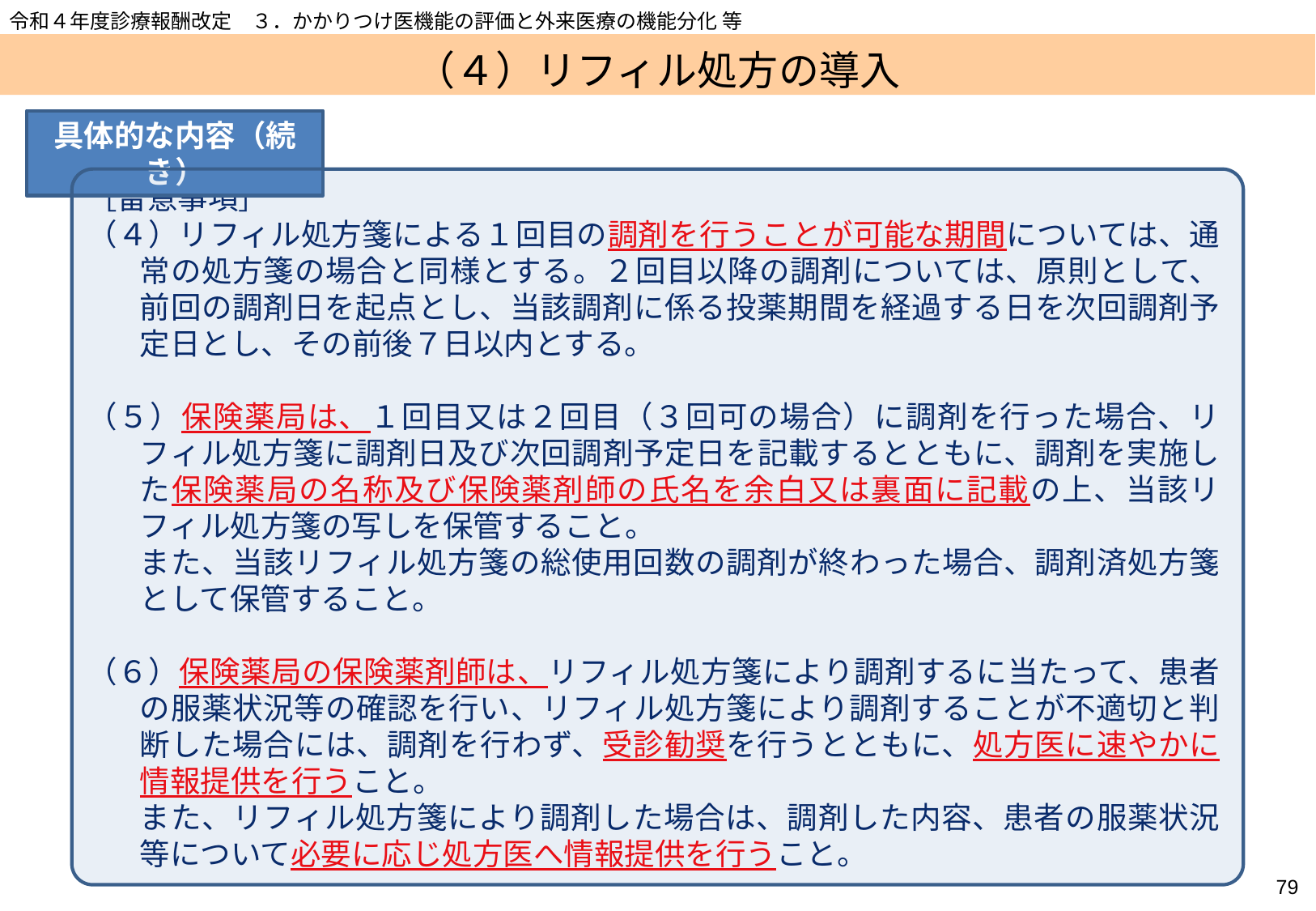

令和４年度診療報酬改定　３．かかりつけ医機能の評価と外来医療の機能分化 等
（４）リフィル処方の導入
具体的な内容（続き）

［留意事項］
（４）リフィル処方箋による１回目の調剤を行うことが可能な期間については、通常の処方箋の場合と同様とする。２回目以降の調剤については、原則として、前回の調剤日を起点とし、当該調剤に係る投薬期間を経過する日を次回調剤予定日とし、その前後７日以内とする。

（５）保険薬局は、１回目又は２回目（３回可の場合）に調剤を行った場合、リフィル処方箋に調剤日及び次回調剤予定日を記載するとともに、調剤を実施した保険薬局の名称及び保険薬剤師の氏名を余白又は裏面に記載の上、当該リフィル処方箋の写しを保管すること。
また、当該リフィル処方箋の総使用回数の調剤が終わった場合、調剤済処方箋として保管すること。

（６）保険薬局の保険薬剤師は、リフィル処方箋により調剤するに当たって、患者の服薬状況等の確認を行い、リフィル処方箋により調剤することが不適切と判断した場合には、調剤を行わず、受診勧奨を行うとともに、処方医に速やかに情報提供を行うこと。
また、リフィル処方箋により調剤した場合は、調剤した内容、患者の服薬状況等について必要に応じ処方医へ情報提供を行うこと。
79